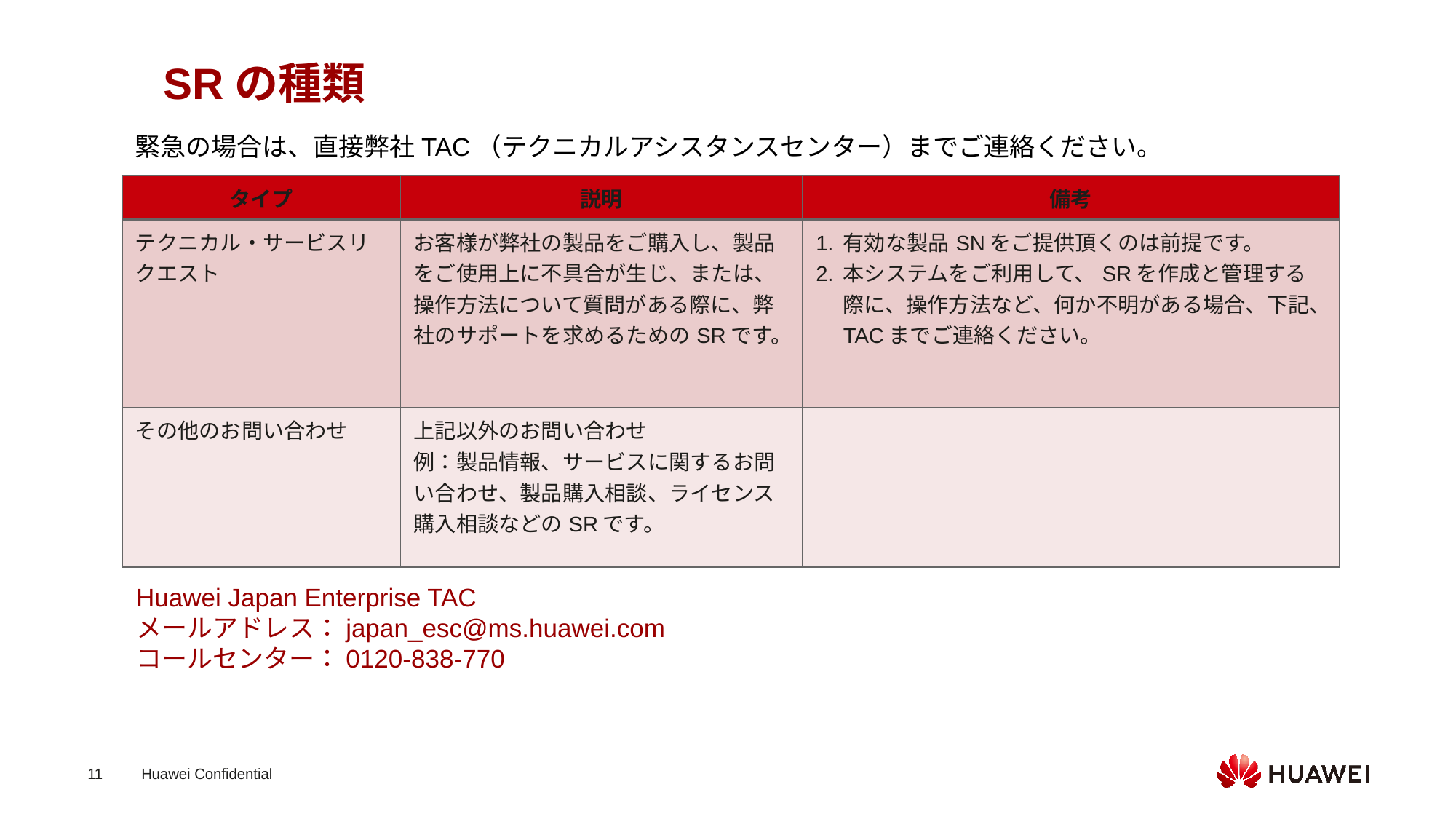

SRの種類
緊急の場合は、直接弊社TAC（テクニカルアシスタンスセンター）までご連絡ください。
| タイプ | 説明 | 備考 |
| --- | --- | --- |
| テクニカル・サービスリクエスト | お客様が弊社の製品をご購入し、製品をご使用上に不具合が生じ、または、操作方法について質問がある際に、弊社のサポートを求めるためのSRです。 | 有効な製品SNをご提供頂くのは前提です。 本システムをご利用して、SRを作成と管理する際に、操作方法など、何か不明がある場合、下記、TACまでご連絡ください。 |
| その他のお問い合わせ | 上記以外のお問い合わせ 例：製品情報、サービスに関するお問い合わせ、製品購入相談、ライセンス購入相談などのSRです。 |  |
Huawei Japan Enterprise TAC
メールアドレス：japan_esc@ms.huawei.com
コールセンター：0120-838-770